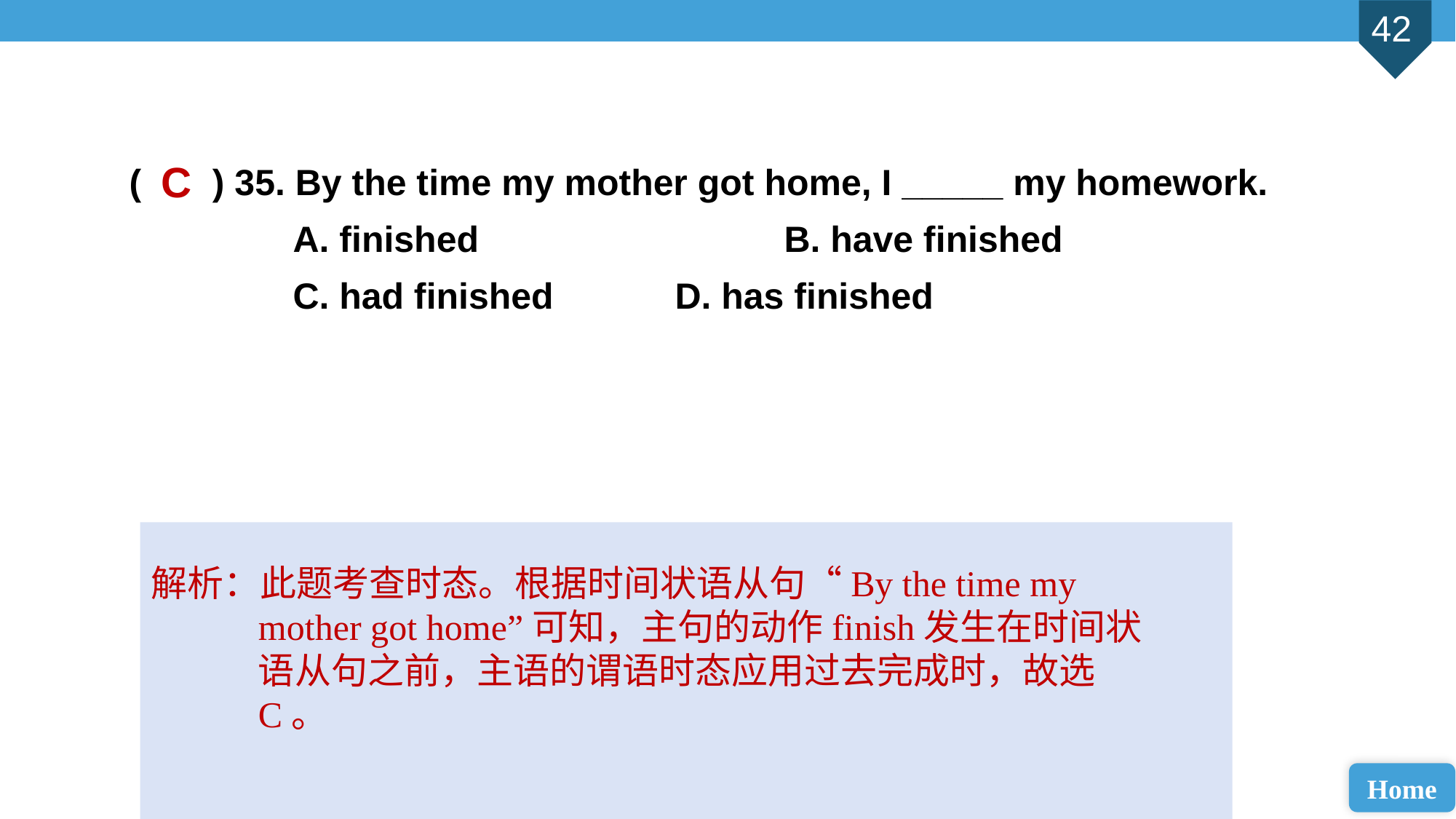

(       ) 35. By the time my mother got home, I _____ my homework.
A. finished 			B. have finished
C. had finished 		D. has finished
C

解析：此题考查时态。根据时间状语从句“By the time my mother got home”可知，主句的动作finish发生在时间状语从句之前，主语的谓语时态应用过去完成时，故选C。